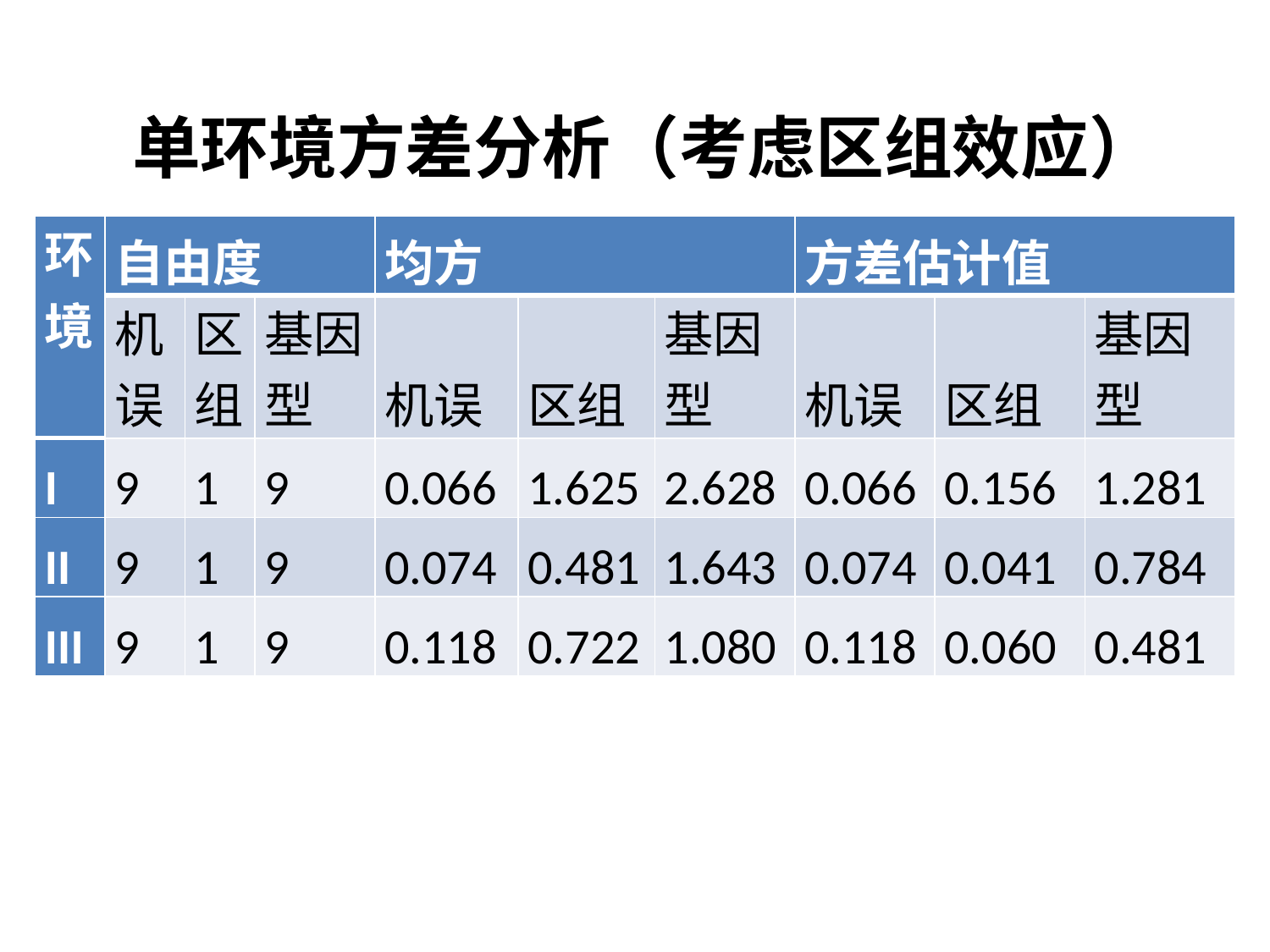

# 单环境方差分析（考虑区组效应）
| 环境 | 自由度 |  |  | 均方 |  |  | 方差估计值 |  |  |
| --- | --- | --- | --- | --- | --- | --- | --- | --- | --- |
|  | 机误 | 区组 | 基因型 | 机误 | 区组 | 基因型 | 机误 | 区组 | 基因型 |
| I | 9 | 1 | 9 | 0.066 | 1.625 | 2.628 | 0.066 | 0.156 | 1.281 |
| II | 9 | 1 | 9 | 0.074 | 0.481 | 1.643 | 0.074 | 0.041 | 0.784 |
| III | 9 | 1 | 9 | 0.118 | 0.722 | 1.080 | 0.118 | 0.060 | 0.481 |